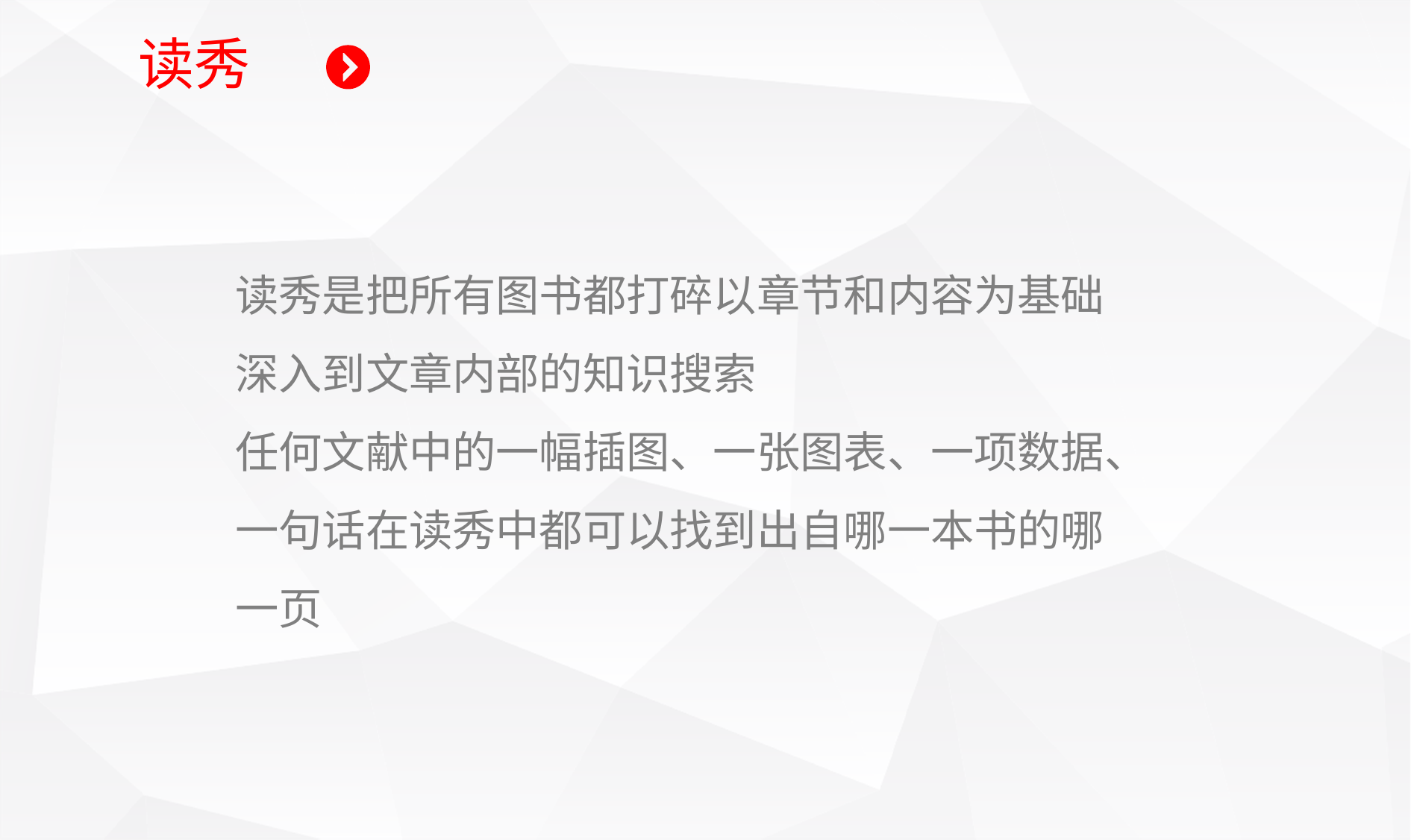

读秀

读秀是把所有图书都打碎以章节和内容为基础深入到文章内部的知识搜索
任何文献中的一幅插图、一张图表、一项数据、一句话在读秀中都可以找到出自哪一本书的哪一页